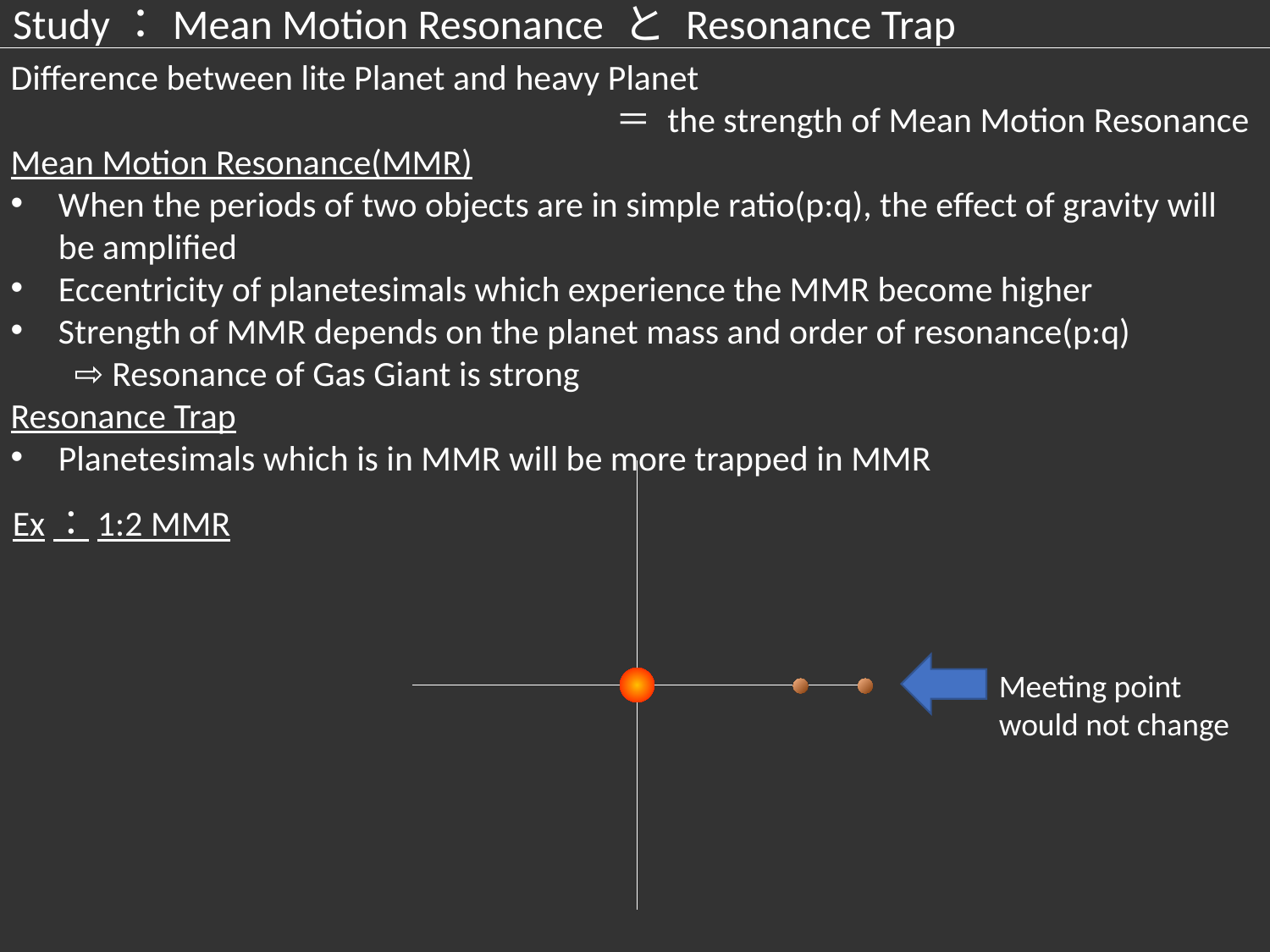

# Study：Mean Motion Resonance と Resonance Trap
Difference between lite Planet and heavy Planet
＝ the strength of Mean Motion Resonance
Mean Motion Resonance(MMR)
When the periods of two objects are in simple ratio(p:q), the effect of gravity will be amplified
Eccentricity of planetesimals which experience the MMR become higher
Strength of MMR depends on the planet mass and order of resonance(p:q)
⇨ Resonance of Gas Giant is strong
Resonance Trap
Planetesimals which is in MMR will be more trapped in MMR

Ex：1:2 MMR

Meeting point would not change